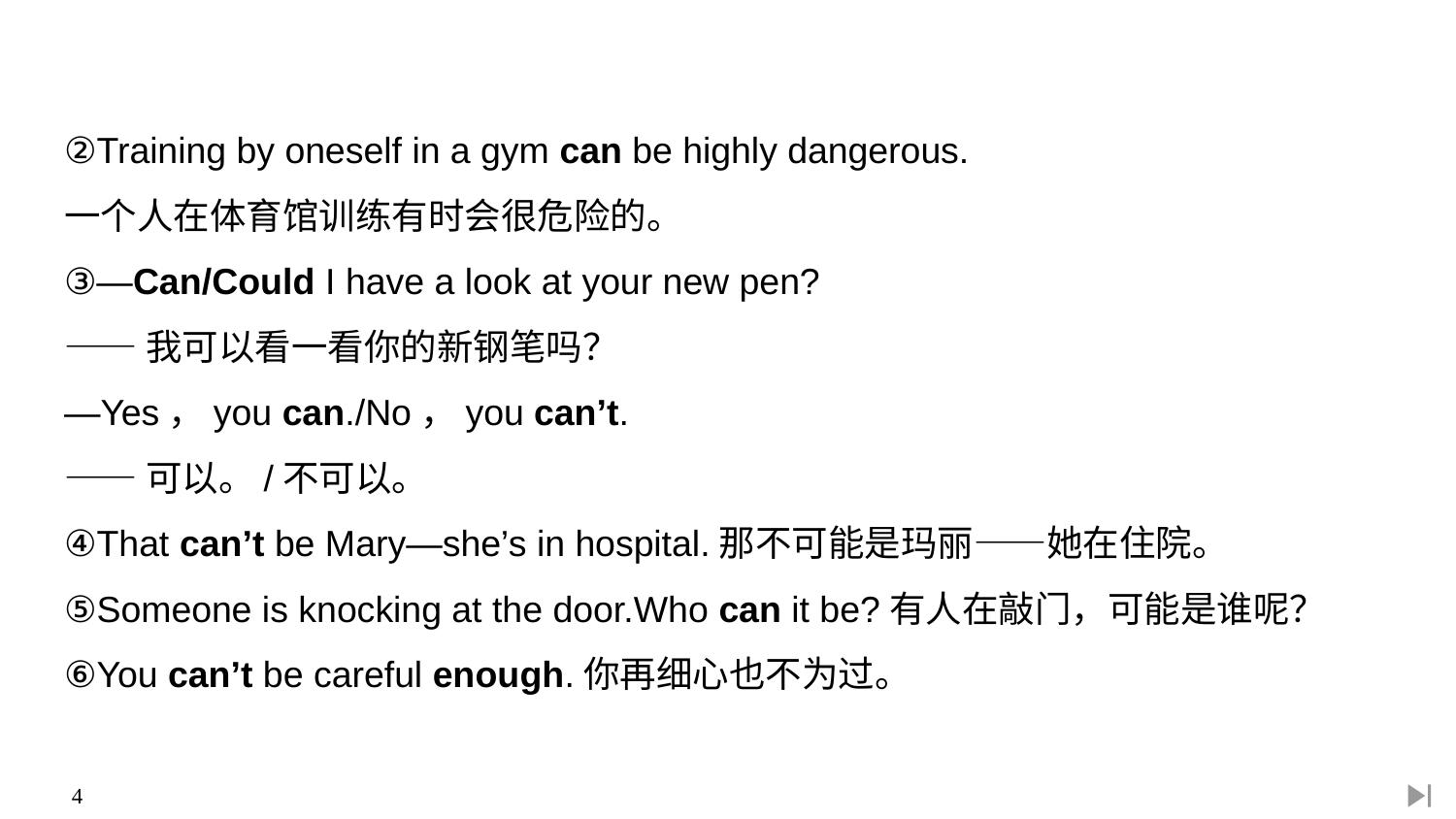

②Training by oneself in a gym can be highly dangerous.
一个人在体育馆训练有时会很危险的。
③—Can/Could I have a look at your new pen?
——我可以看一看你的新钢笔吗？
—Yes，you can./No，you can’t.
——可以。/不可以。
④That can’t be Mary—she’s in hospital.那不可能是玛丽——她在住院。
⑤Someone is knocking at the door.Who can it be?有人在敲门，可能是谁呢？
⑥You can’t be careful enough.你再细心也不为过。